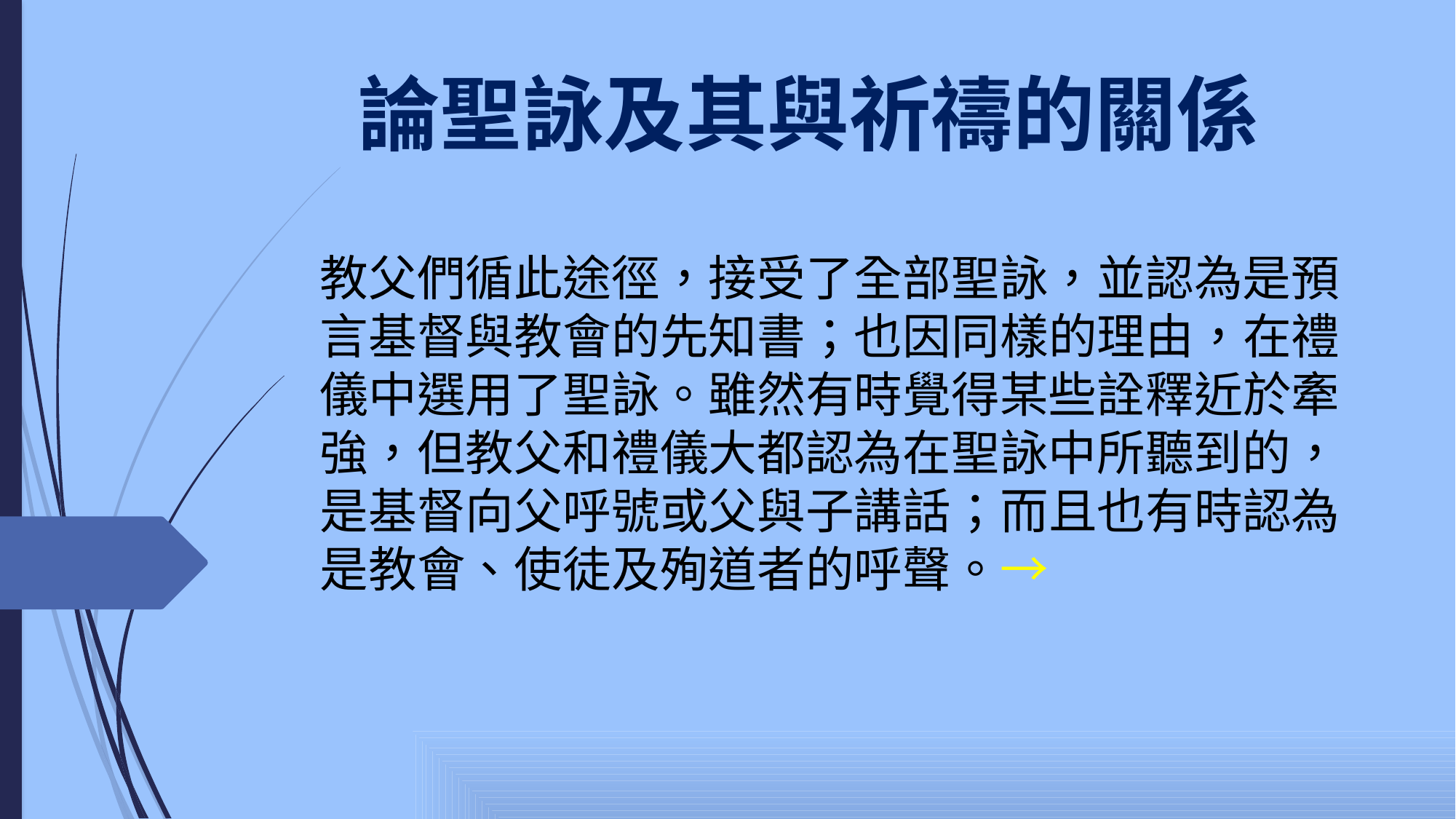

# 論聖詠及其與祈禱的關係
教父們循此途徑，接受了全部聖詠，並認為是預言基督與教會的先知書；也因同樣的理由，在禮儀中選用了聖詠。雖然有時覺得某些詮釋近於牽強，但教父和禮儀大都認為在聖詠中所聽到的，是基督向父呼號或父與子講話；而且也有時認為是教會、使徒及殉道者的呼聲。→